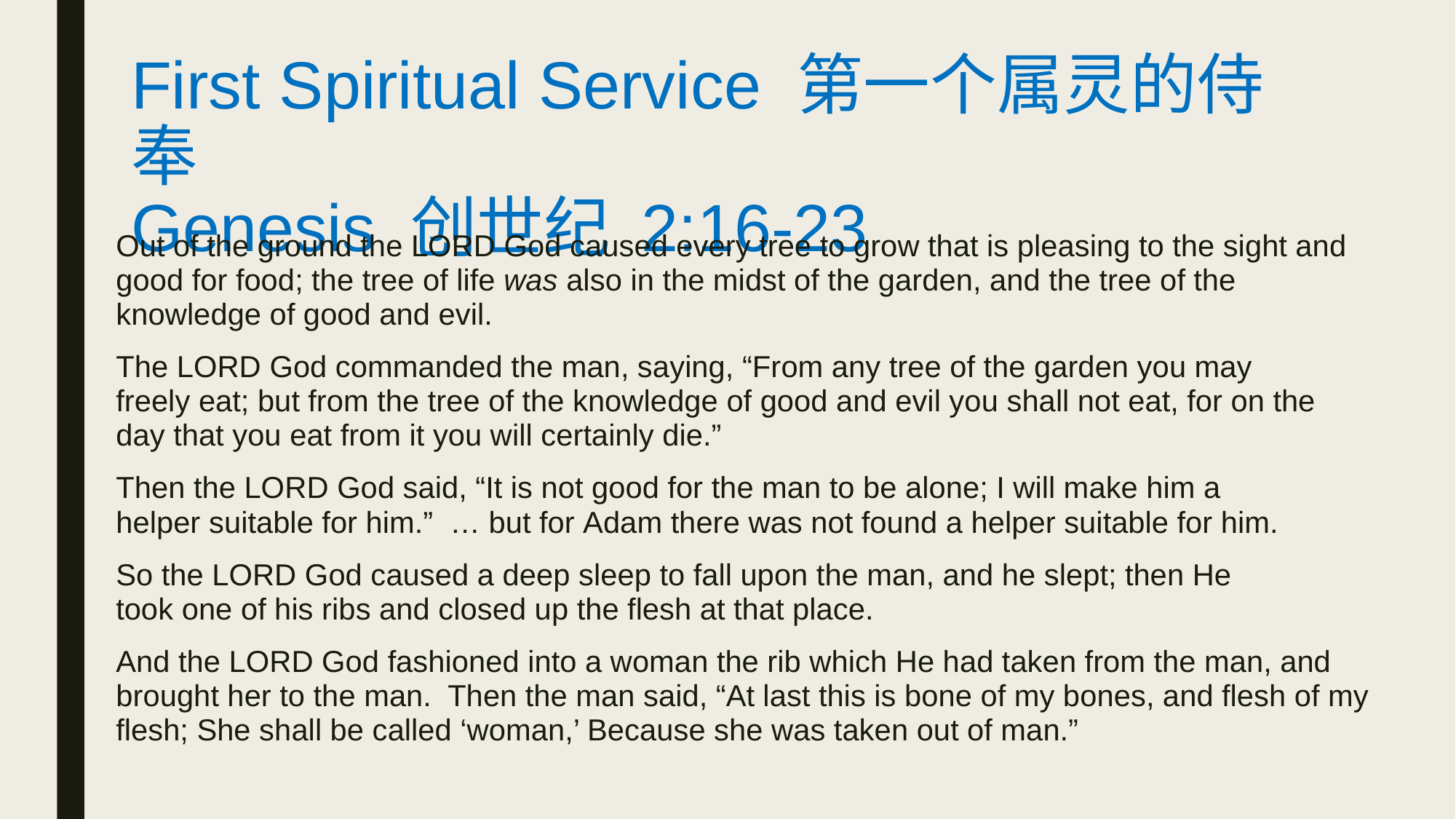

# First Spiritual Service 第一个属灵的侍奉 Genesis 创世纪 2:16-23
Out of the ground the LORD God caused every tree to grow that is pleasing to the sight and good for food; the tree of life was also in the midst of the garden, and the tree of the knowledge of good and evil.
The LORD God commanded the man, saying, “From any tree of the garden you may freely eat; but from the tree of the knowledge of good and evil you shall not eat, for on the day that you eat from it you will certainly die.”
Then the LORD God said, “It is not good for the man to be alone; I will make him a helper suitable for him.”  … but for Adam there was not found a helper suitable for him.
So the LORD God caused a deep sleep to fall upon the man, and he slept; then He took one of his ribs and closed up the flesh at that place.
And the LORD God fashioned into a woman the rib which He had taken from the man, and brought her to the man.  Then the man said, “At last this is bone of my bones, and flesh of my flesh; She shall be called ‘woman,’ Because she was taken out of man.”